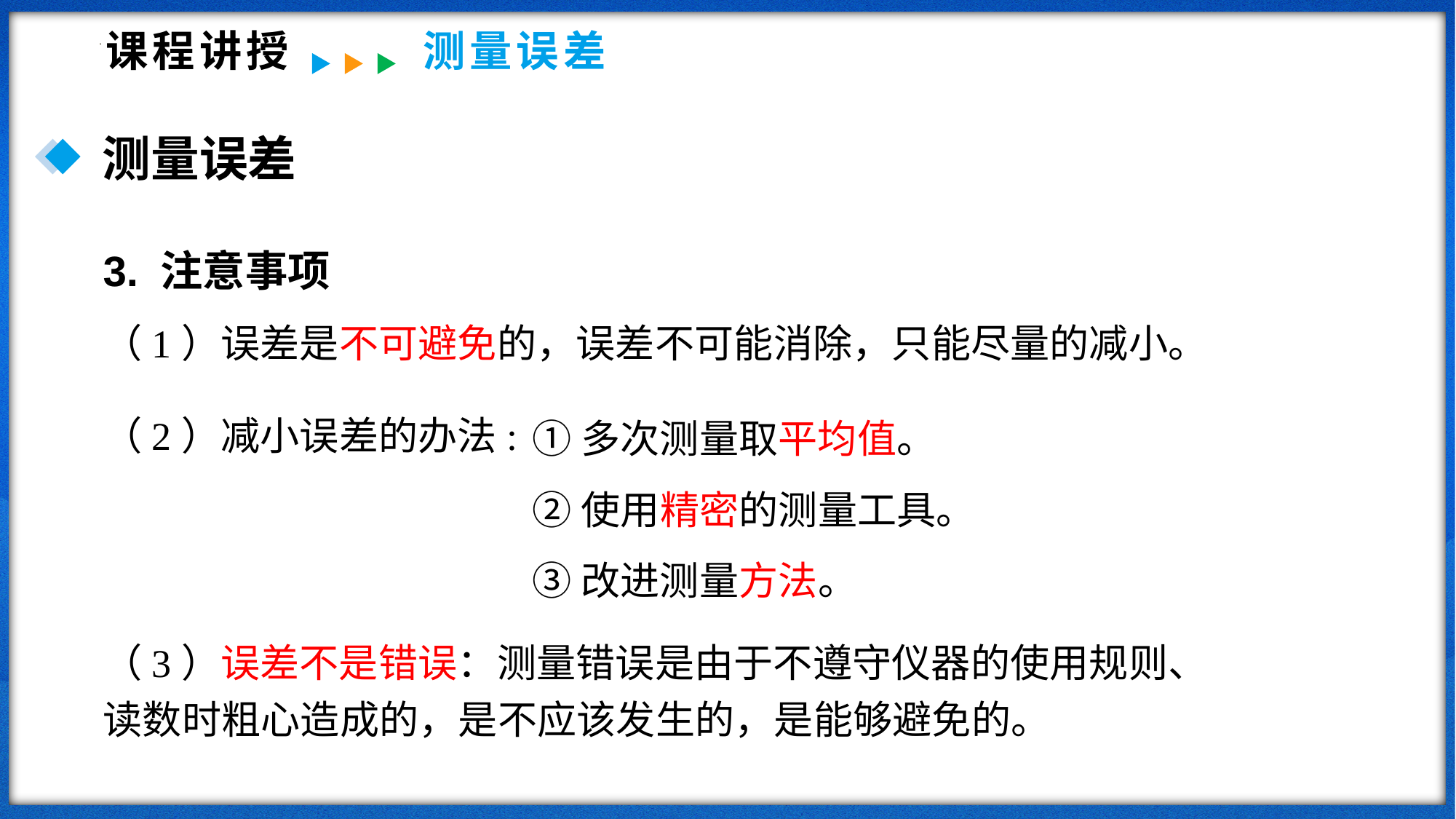

课程讲授
测量误差

测量误差

3. 注意事项
（1）误差是不可避免的，误差不可能消除，只能尽量的减小。
①多次测量取平均值。
②使用精密的测量工具。
③改进测量方法。
（2）减小误差的办法:
（3）误差不是错误：测量错误是由于不遵守仪器的使用规则、读数时粗心造成的，是不应该发生的，是能够避免的。